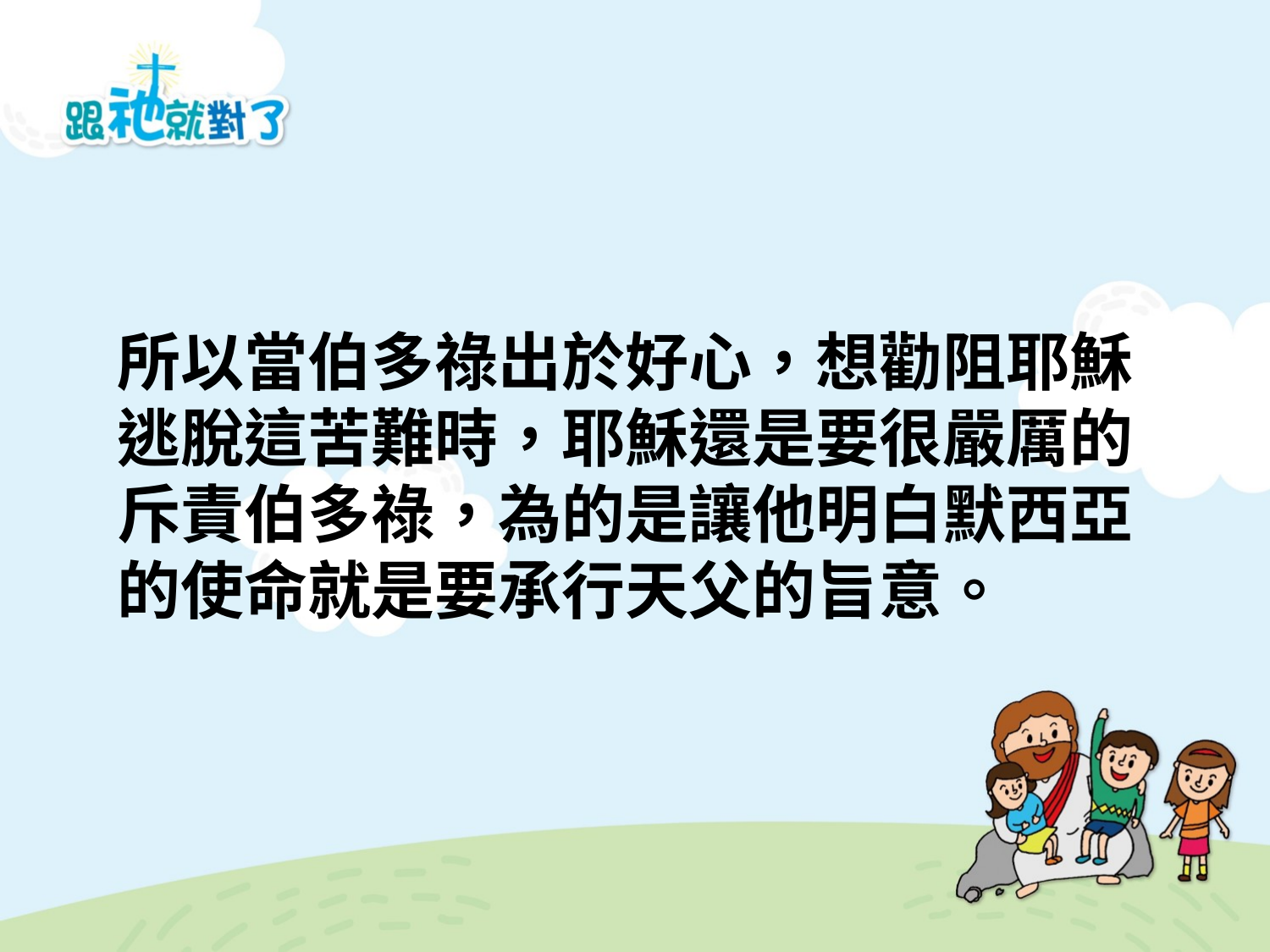

所以當伯多祿出於好心，想勸阻耶穌逃脫這苦難時，耶穌還是要很嚴厲的斥責伯多祿，為的是讓他明白默西亞的使命就是要承行天父的旨意。